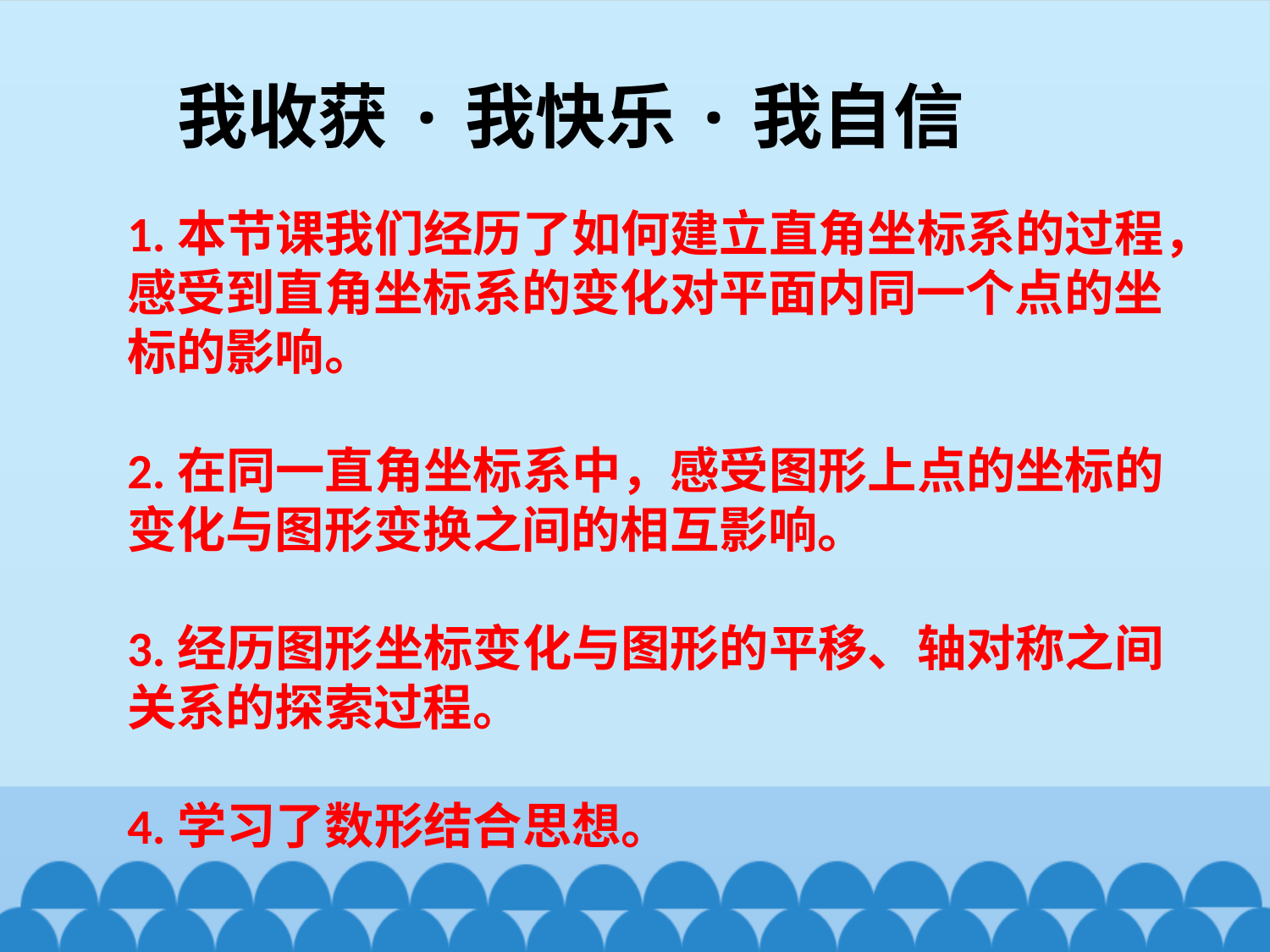

我收获·我快乐·我自信

1.本节课我们经历了如何建立直角坐标系的过程，感受到直角坐标系的变化对平面内同一个点的坐标的影响。

2.在同一直角坐标系中，感受图形上点的坐标的变化与图形变换之间的相互影响。

3.经历图形坐标变化与图形的平移、轴对称之间关系的探索过程。

4.学习了数形结合思想。